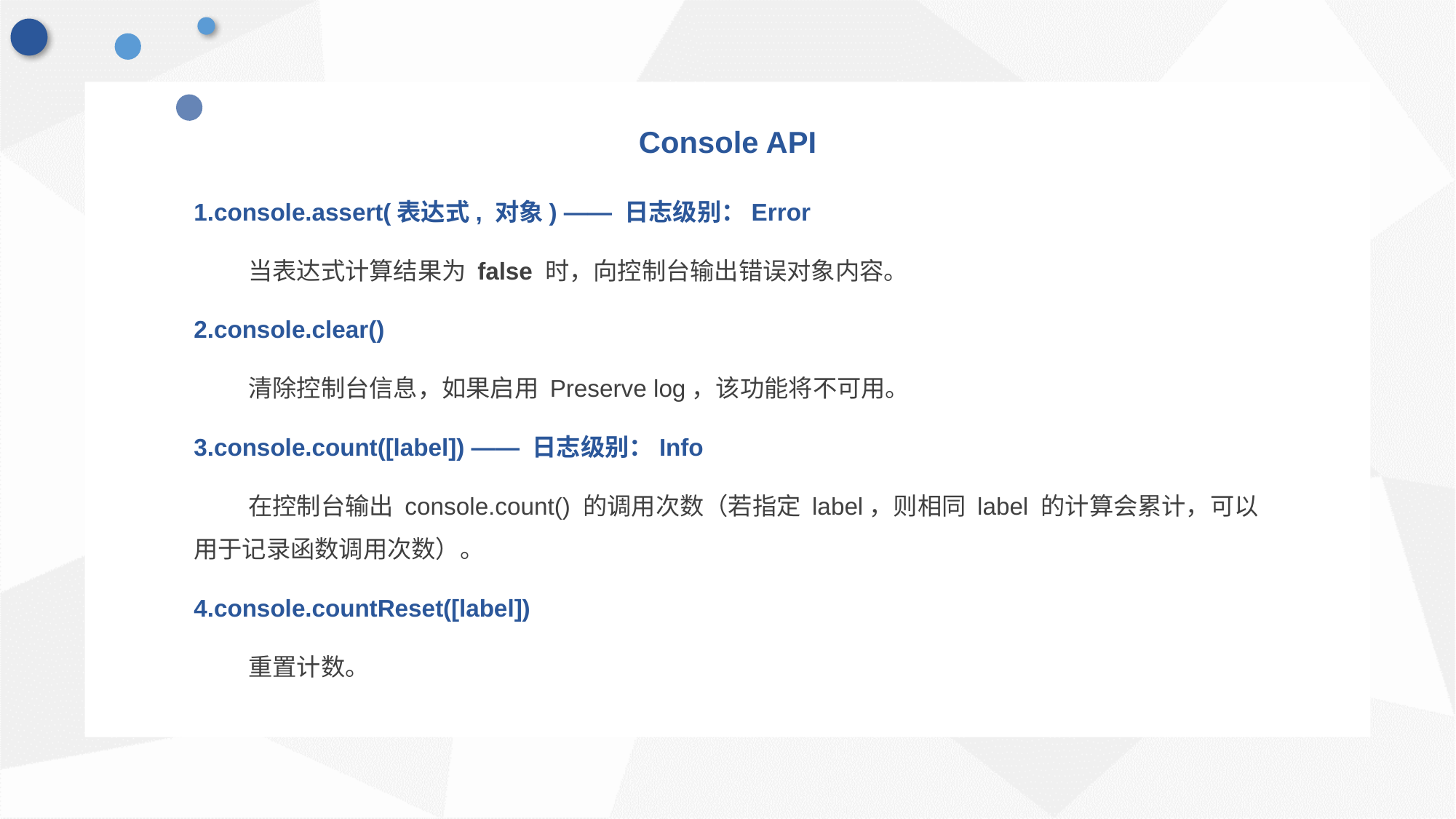

Console API

1.console.assert(表达式, 对象) —— 日志级别：Error
当表达式计算结果为 false 时，向控制台输出错误对象内容。
2.console.clear()
清除控制台信息，如果启用 Preserve log，该功能将不可用。
3.console.count([label]) —— 日志级别：Info
在控制台输出 console.count() 的调用次数（若指定 label，则相同 label 的计算会累计，可以用于记录函数调用次数）。
4.console.countReset([label])
重置计数。